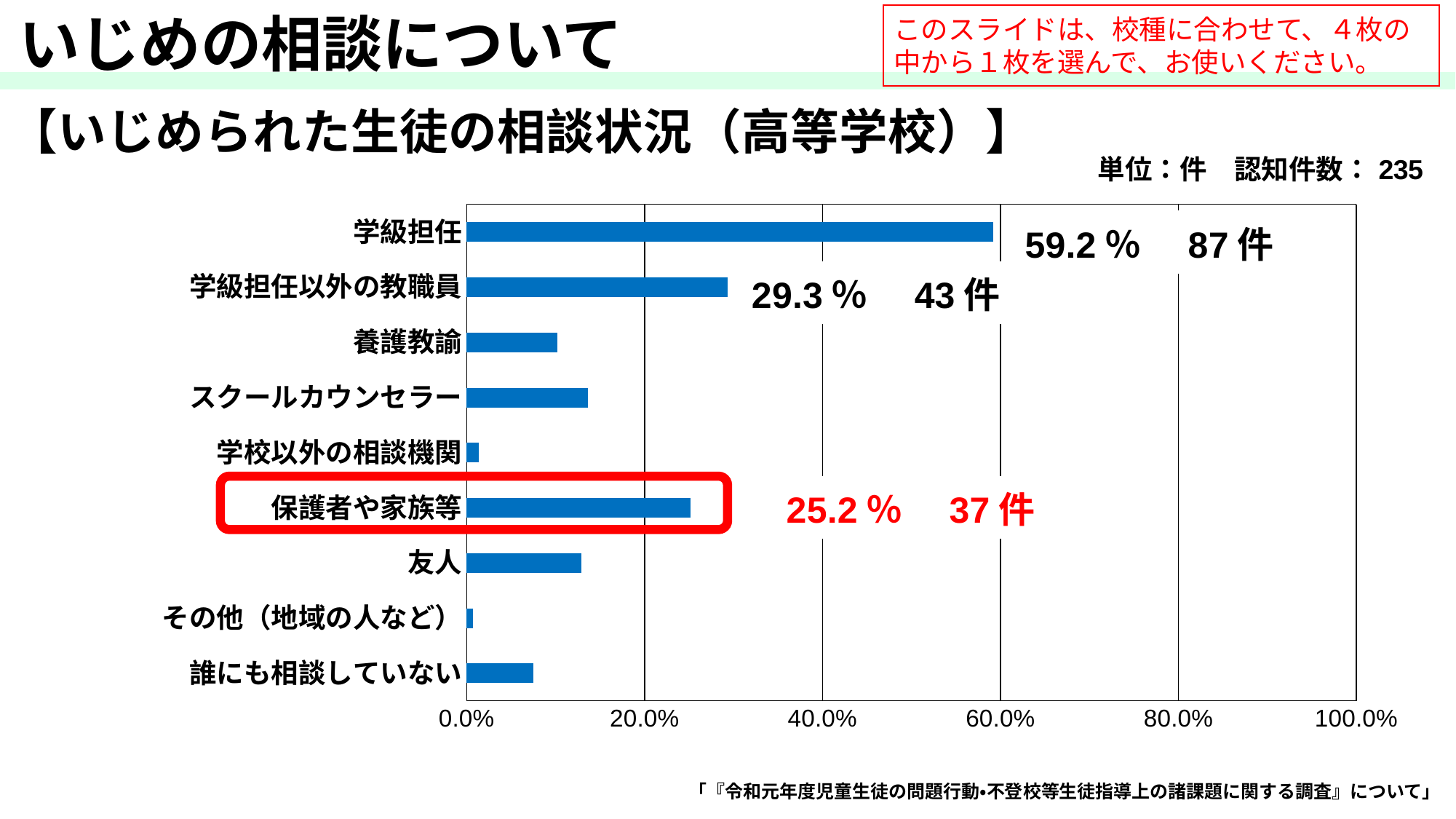

いじめの相談について
このスライドは、校種に合わせて、４枚の中から１枚を選んで、お使いください。

### Chart: 【いじめられた生徒の相談状況（高等学校）】

| Category |  |
|---|---|
| 誰にも相談していない | 0.075 |
| その他（地域の人など） | 0.007 |
| 友人 | 0.129 |
| 保護者や家族等 | 0.252 |
| 学校以外の相談機関 | 0.014 |
| スクールカウンセラー | 0.136 |
| 養護教諭 | 0.102 |
| 学級担任以外の教職員 | 0.293 |
| 学級担任 | 0.592 |
「『令和元年度児童生徒の問題行動・不登校等生徒指導上の諸課題に関する調査』について」